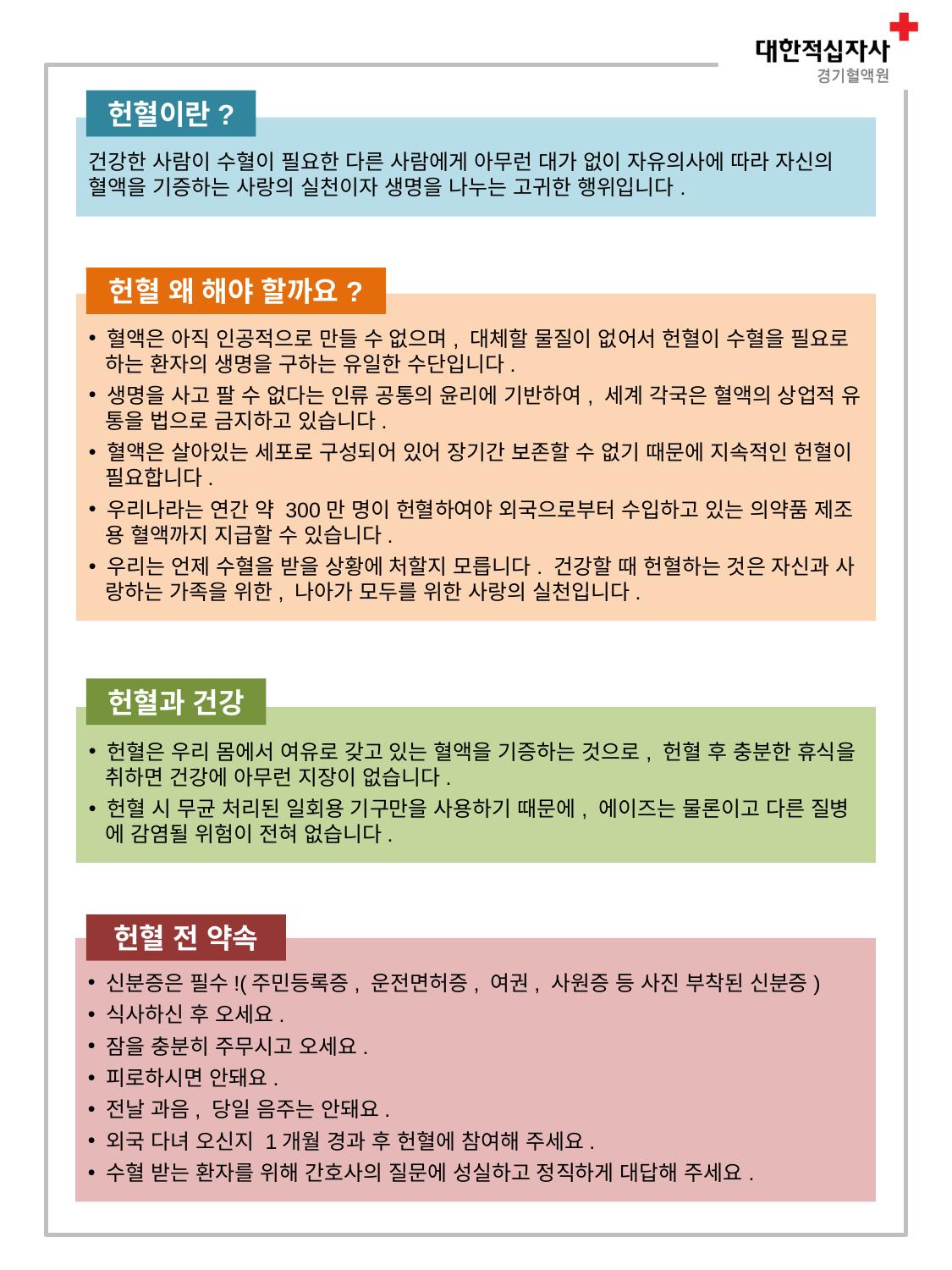

헌혈이란?

건강한 사람이 수혈이 필요한 다른 사람에게 아무런 대가 없이 자유의사에 따라 자신의 혈액을 기증하는 사랑의 실천이자 생명을 나누는 고귀한 행위입니다.

헌혈 왜 해야 할까요?

 혈액은 아직 인공적으로 만들 수 없으며, 대체할 물질이 없어서 헌혈이 수혈을 필요로
  하는 환자의 생명을 구하는 유일한 수단입니다.

 생명을 사고 팔 수 없다는 인류 공통의 윤리에 기반하여, 세계 각국은 혈액의 상업적 유
  통을 법으로 금지하고 있습니다.

 혈액은 살아있는 세포로 구성되어 있어 장기간 보존할 수 없기 때문에 지속적인 헌혈이
  필요합니다.

 우리나라는 연간 약 300만 명이 헌혈하여야 외국으로부터 수입하고 있는 의약품 제조
  용 혈액까지 지급할 수 있습니다.

 우리는 언제 수혈을 받을 상황에 처할지 모릅니다. 건강할 때 헌혈하는 것은 자신과 사
  랑하는 가족을 위한, 나아가 모두를 위한 사랑의 실천입니다.

헌혈과 건강

 헌혈은 우리 몸에서 여유로 갖고 있는 혈액을 기증하는 것으로, 헌혈 후 충분한 휴식을
  취하면 건강에 아무런 지장이 없습니다.

 헌혈 시 무균 처리된 일회용 기구만을 사용하기 때문에, 에이즈는 물론이고 다른 질병
  에 감염될 위험이 전혀 없습니다.

헌혈 전 약속

 신분증은 필수!(주민등록증, 운전면허증, 여권, 사원증 등 사진 부착된 신분증)

 식사하신 후 오세요.

 잠을 충분히 주무시고 오세요.

 피로하시면 안돼요.

 전날 과음, 당일 음주는 안돼요.

 외국 다녀 오신지 1개월 경과 후 헌혈에 참여해 주세요.

 수혈 받는 환자를 위해 간호사의 질문에 성실하고 정직하게 대답해 주세요.